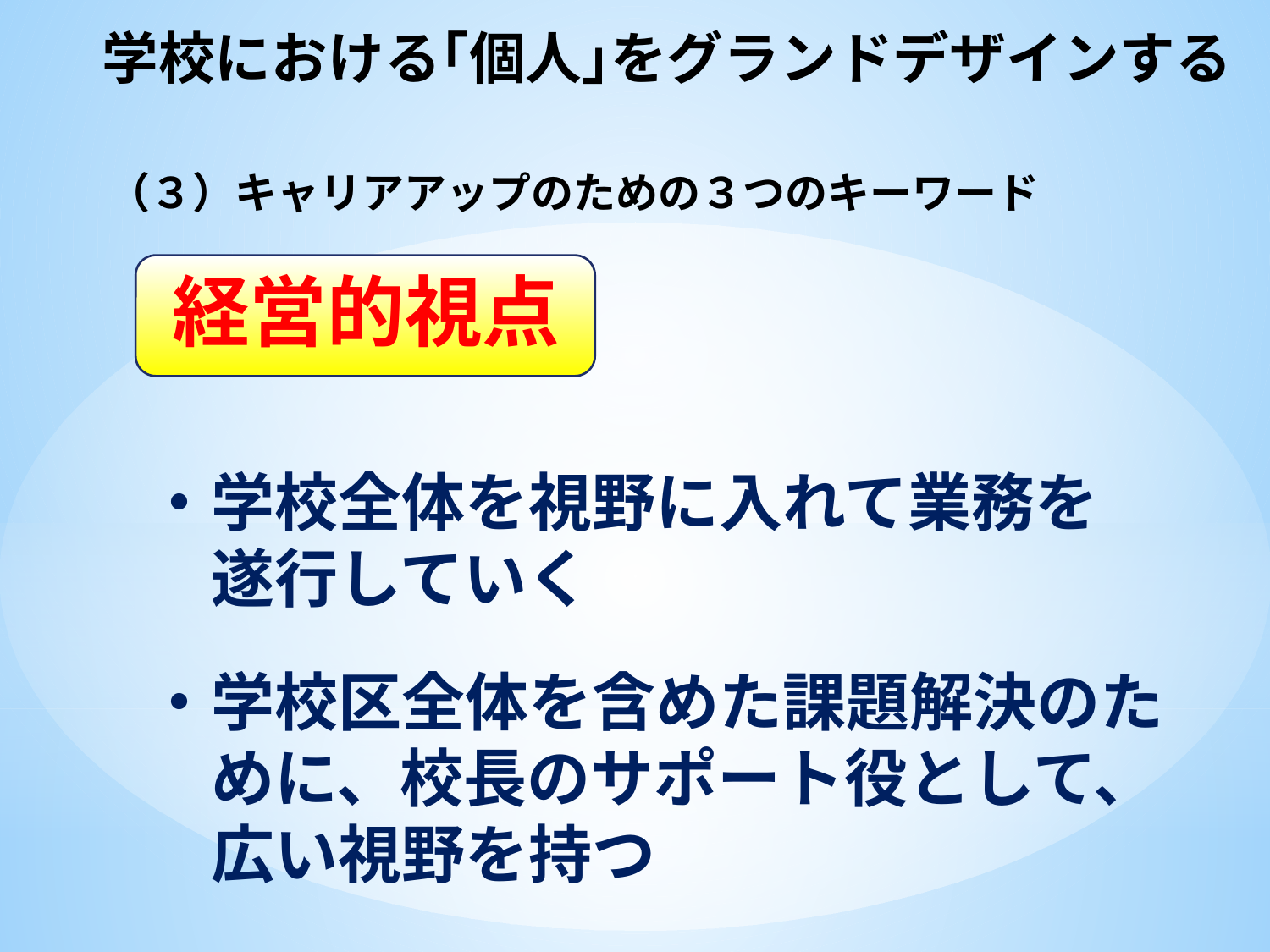

# 学校における｢個人｣をグランドデザインする
（３）キャリアアップのための３つのキーワード

経営的視点
・学校全体を視野に入れて業務を
　遂行していく
・学校区全体を含めた課題解決のた
　めに、校長のサポート役として、
　広い視野を持つ